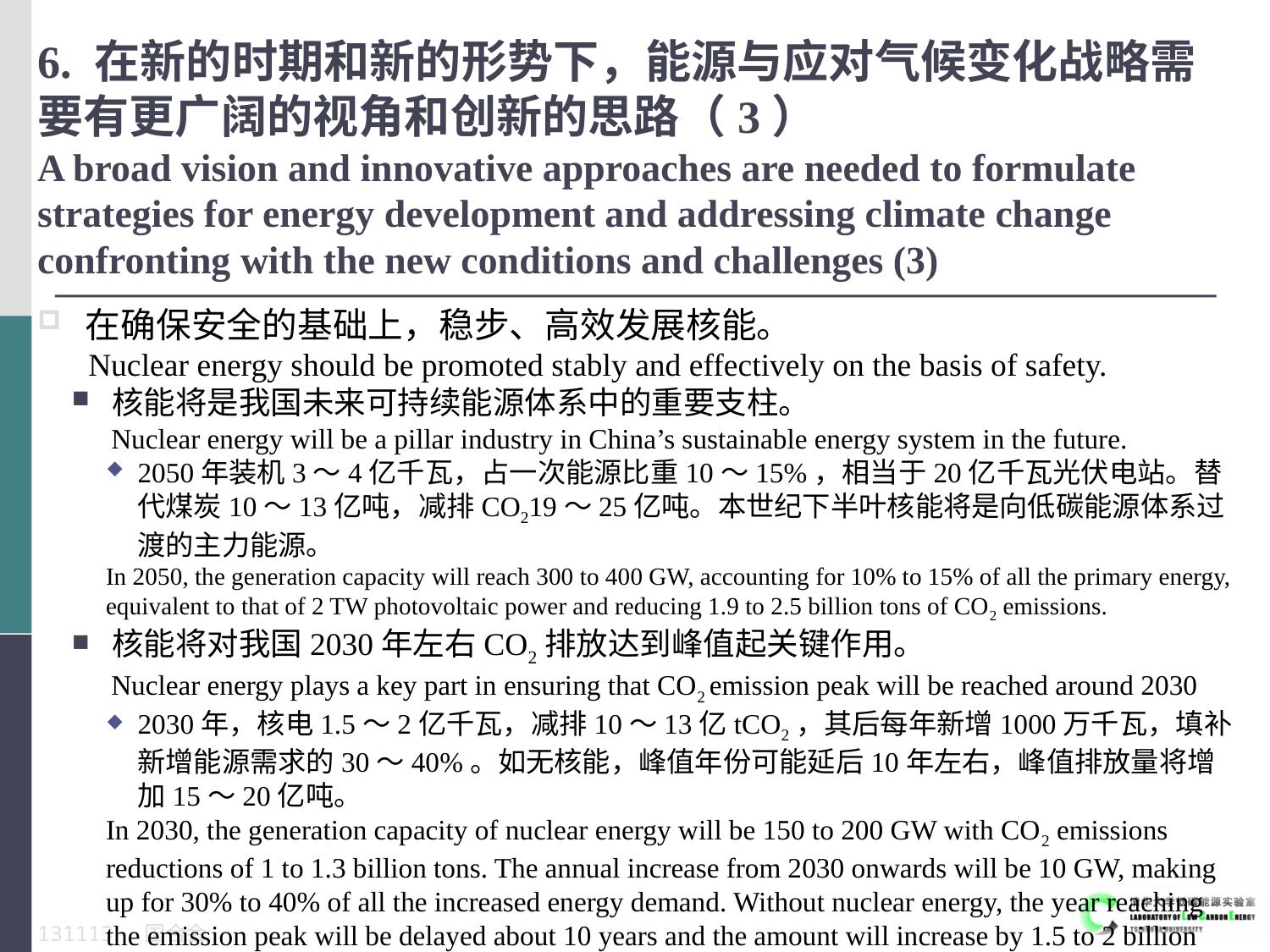

6. 在新的时期和新的形势下，能源与应对气候变化战略需要有更广阔的视角和创新的思路（3）
A broad vision and innovative approaches are needed to formulate strategies for energy development and addressing climate change confronting with the new conditions and challenges (3)
在确保安全的基础上，稳步、高效发展核能。
Nuclear energy should be promoted stably and effectively on the basis of safety.
核能将是我国未来可持续能源体系中的重要支柱。
Nuclear energy will be a pillar industry in China’s sustainable energy system in the future.
2050年装机3～4亿千瓦，占一次能源比重10～15%，相当于20亿千瓦光伏电站。替代煤炭10～13亿吨，减排CO219～25亿吨。本世纪下半叶核能将是向低碳能源体系过渡的主力能源。
In 2050, the generation capacity will reach 300 to 400 GW, accounting for 10% to 15% of all the primary energy, equivalent to that of 2 TW photovoltaic power and reducing 1.9 to 2.5 billion tons of CO2 emissions.
核能将对我国2030年左右CO2排放达到峰值起关键作用。
Nuclear energy plays a key part in ensuring that CO2 emission peak will be reached around 2030
2030年，核电1.5～2亿千瓦，减排10～13亿tCO2，其后每年新增1000万千瓦，填补新增能源需求的30～40%。如无核能，峰值年份可能延后10年左右，峰值排放量将增加15～20亿吨。
In 2030, the generation capacity of nuclear energy will be 150 to 200 GW with CO2 emissions reductions of 1 to 1.3 billion tons. The annual increase from 2030 onwards will be 10 GW, making up for 30% to 40% of all the increased energy demand. Without nuclear energy, the year reaching the emission peak will be delayed about 10 years and the amount will increase by 1.5 to 2 billion tons.